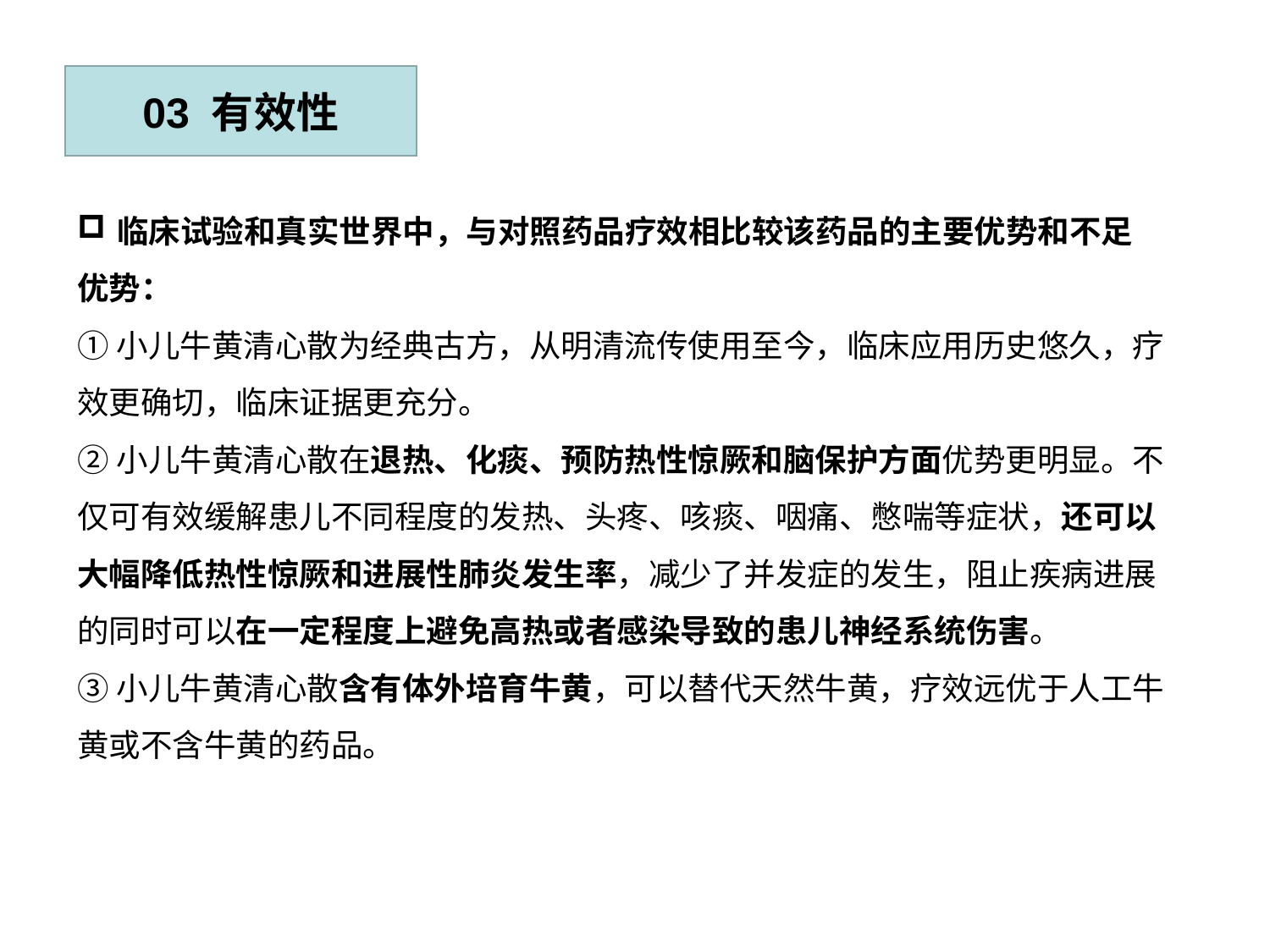

03 有效性
临床试验和真实世界中，与对照药品疗效相比较该药品的主要优势和不足
优势：
①小儿牛黄清心散为经典古方，从明清流传使用至今，临床应用历史悠久，疗效更确切，临床证据更充分。
②小儿牛黄清心散在退热、化痰、预防热性惊厥和脑保护方面优势更明显。不仅可有效缓解患儿不同程度的发热、头疼、咳痰、咽痛、憋喘等症状，还可以大幅降低热性惊厥和进展性肺炎发生率，减少了并发症的发生，阻止疾病进展的同时可以在一定程度上避免高热或者感染导致的患儿神经系统伤害。
③小儿牛黄清心散含有体外培育牛黄，可以替代天然牛黄，疗效远优于人工牛黄或不含牛黄的药品。